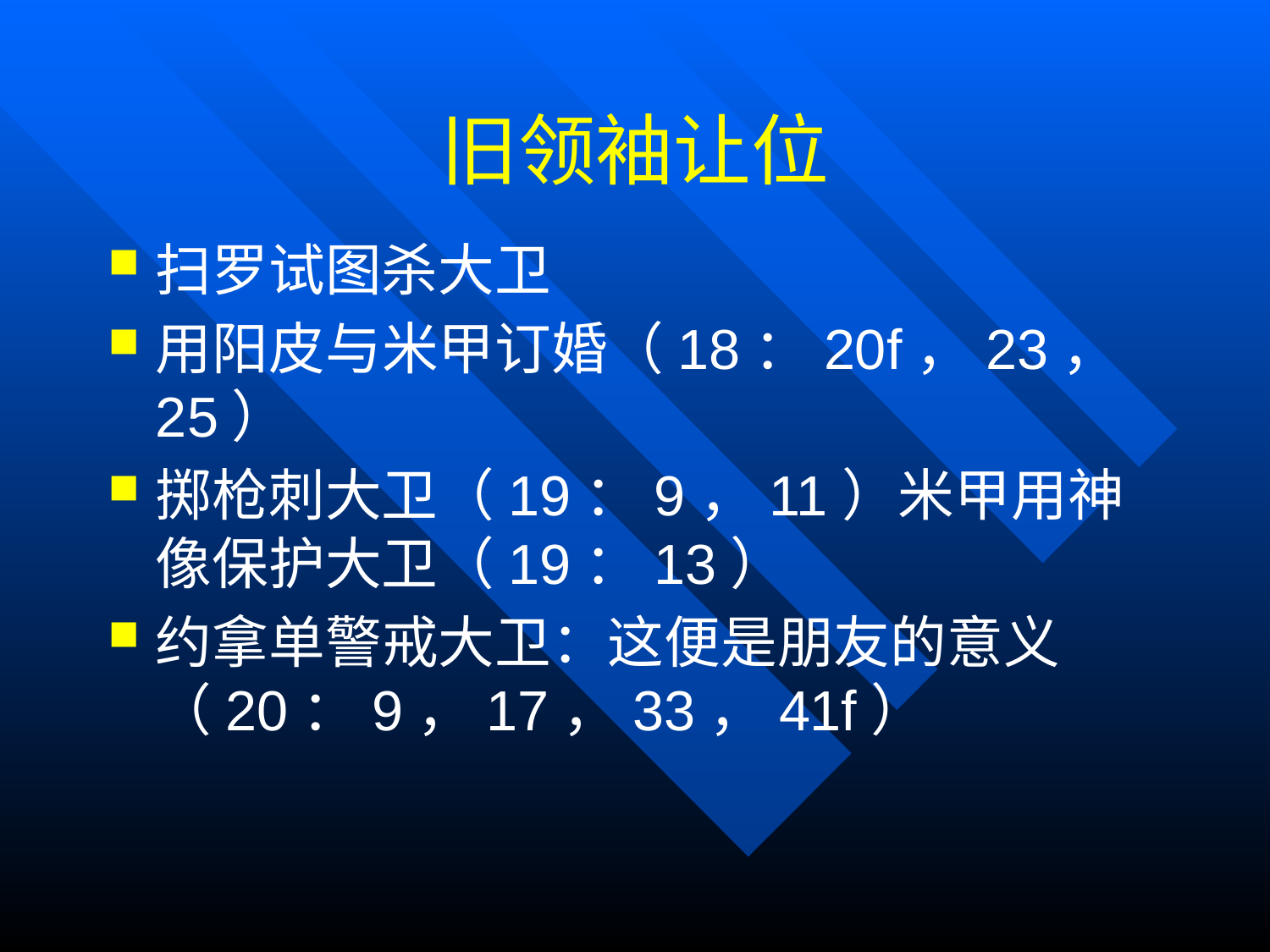

# 旧领袖让位
扫罗试图杀大卫
用阳皮与米甲订婚（18：20f，23，25）
掷枪刺大卫（19：9，11）米甲用神像保护大卫（19：13）
约拿单警戒大卫：这便是朋友的意义（20：9，17，33，41f）